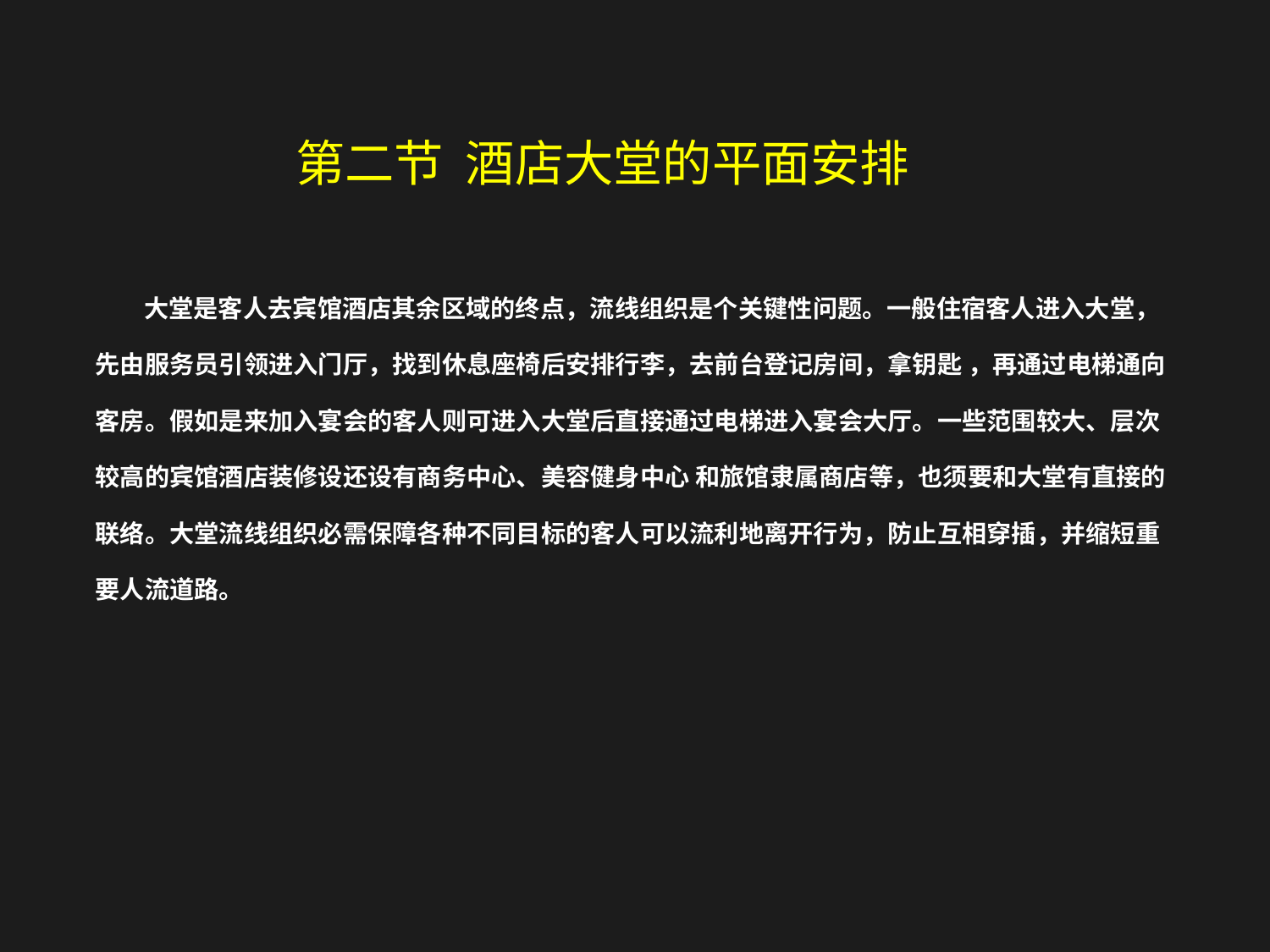

第二节  酒店大堂的平面安排
 大堂是客人去宾馆酒店其余区域的终点，流线组织是个关键性问题。一般住宿客人进入大堂，先由服务员引领进入门厅，找到休息座椅后安排行李，去前台登记房间，拿钥匙 ，再通过电梯通向客房。假如是来加入宴会的客人则可进入大堂后直接通过电梯进入宴会大厅。一些范围较大、层次较高的宾馆酒店装修设还设有商务中心、美容健身中心 和旅馆隶属商店等，也须要和大堂有直接的联络。大堂流线组织必需保障各种不同目标的客人可以流利地离开行为，防止互相穿插，并缩短重要人流道路。